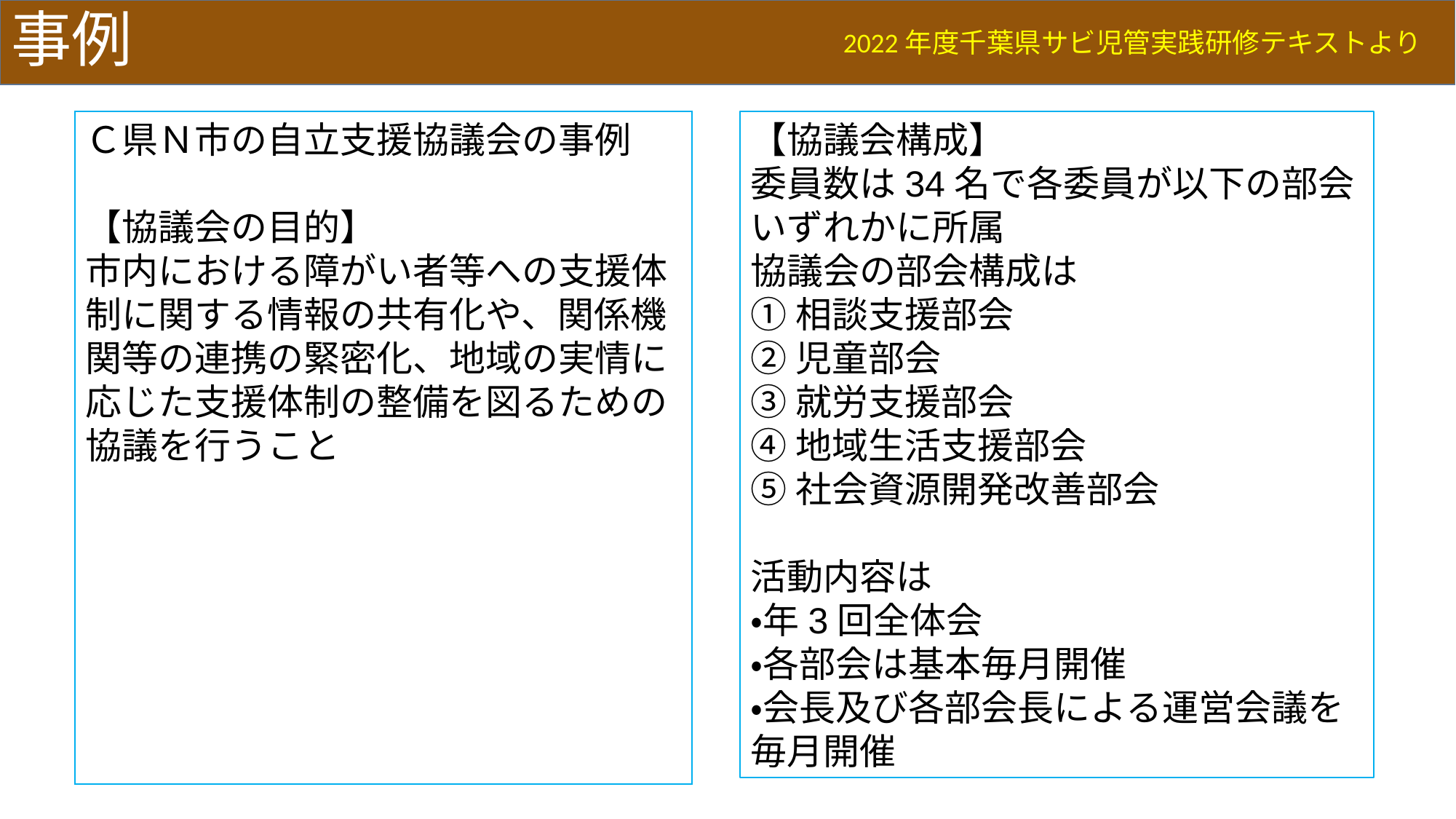

# 事例
2022年度千葉県サビ児管実践研修テキストより
Ｃ県Ｎ市の自立支援協議会の事例

【協議会の目的】
市内における障がい者等への支援体制に関する情報の共有化や、関係機関等の連携の緊密化、地域の実情に応じた支援体制の整備を図るための協議を行うこと

【協議会構成】
委員数は34名で各委員が以下の部会いずれかに所属
協議会の部会構成は
①相談支援部会
②児童部会
③就労支援部会
④地域生活支援部会
⑤社会資源開発改善部会

活動内容は
・年3回全体会
・各部会は基本毎月開催
・会長及び各部会長による運営会議を毎月開催